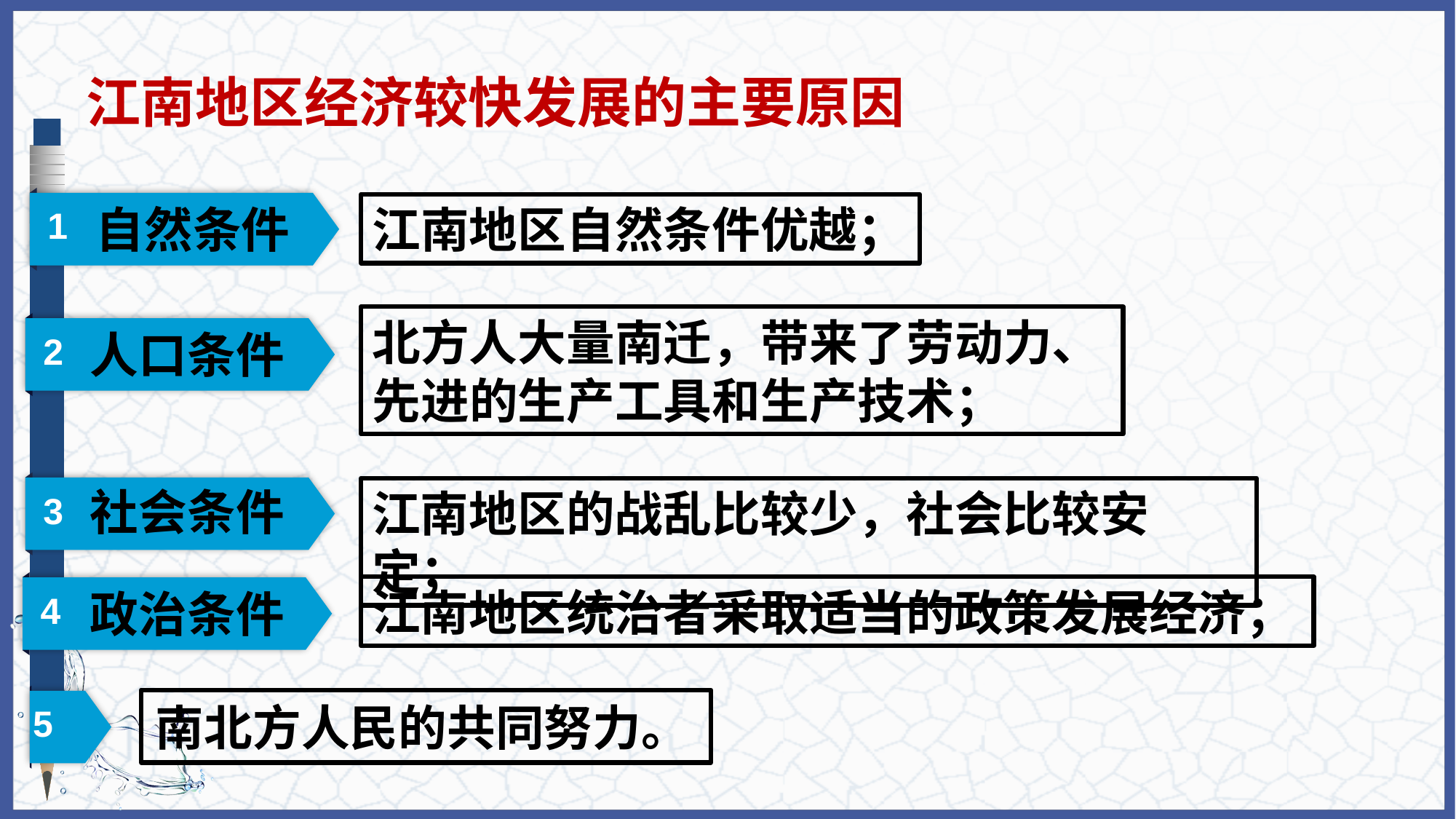

江南地区经济较快发展的主要原因

1

自然条件
江南地区自然条件优越；
北方人大量南迁，带来了劳动力、
先进的生产工具和生产技术；

2

人口条件

3

社会条件
江南地区的战乱比较少，社会比较安定；

4

政治条件
江南地区统治者采取适当的政策发展经济；

5

南北方人民的共同努力。